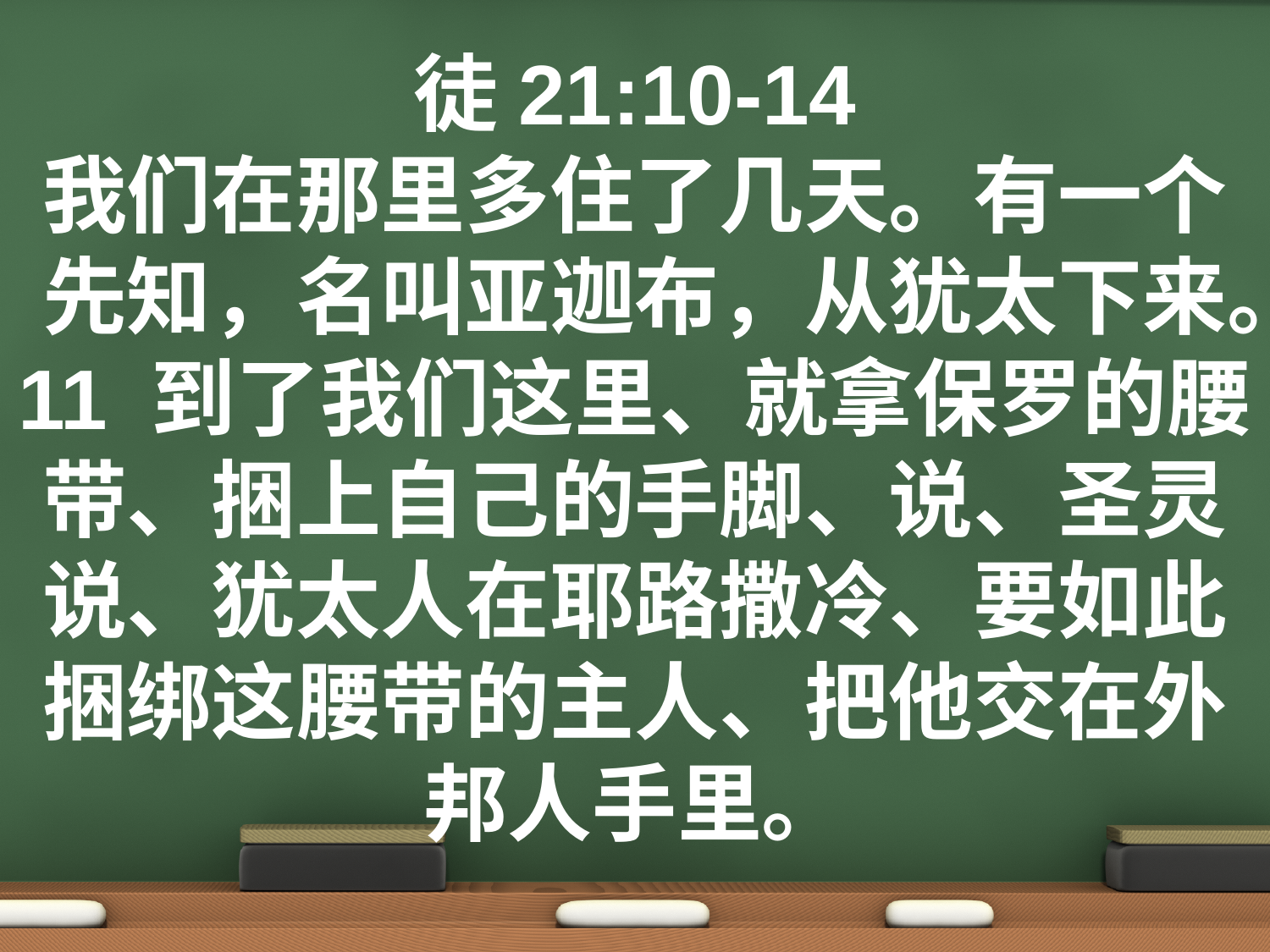

徒21:10-14
我们在那里多住了几天。有一个先知，名叫亚迦布，从犹太下来。11 到了我们这里、就拿保罗的腰带、捆上自己的手脚、说、圣灵说、犹太人在耶路撒冷、要如此捆绑这腰带的主人、把他交在外邦人手里。